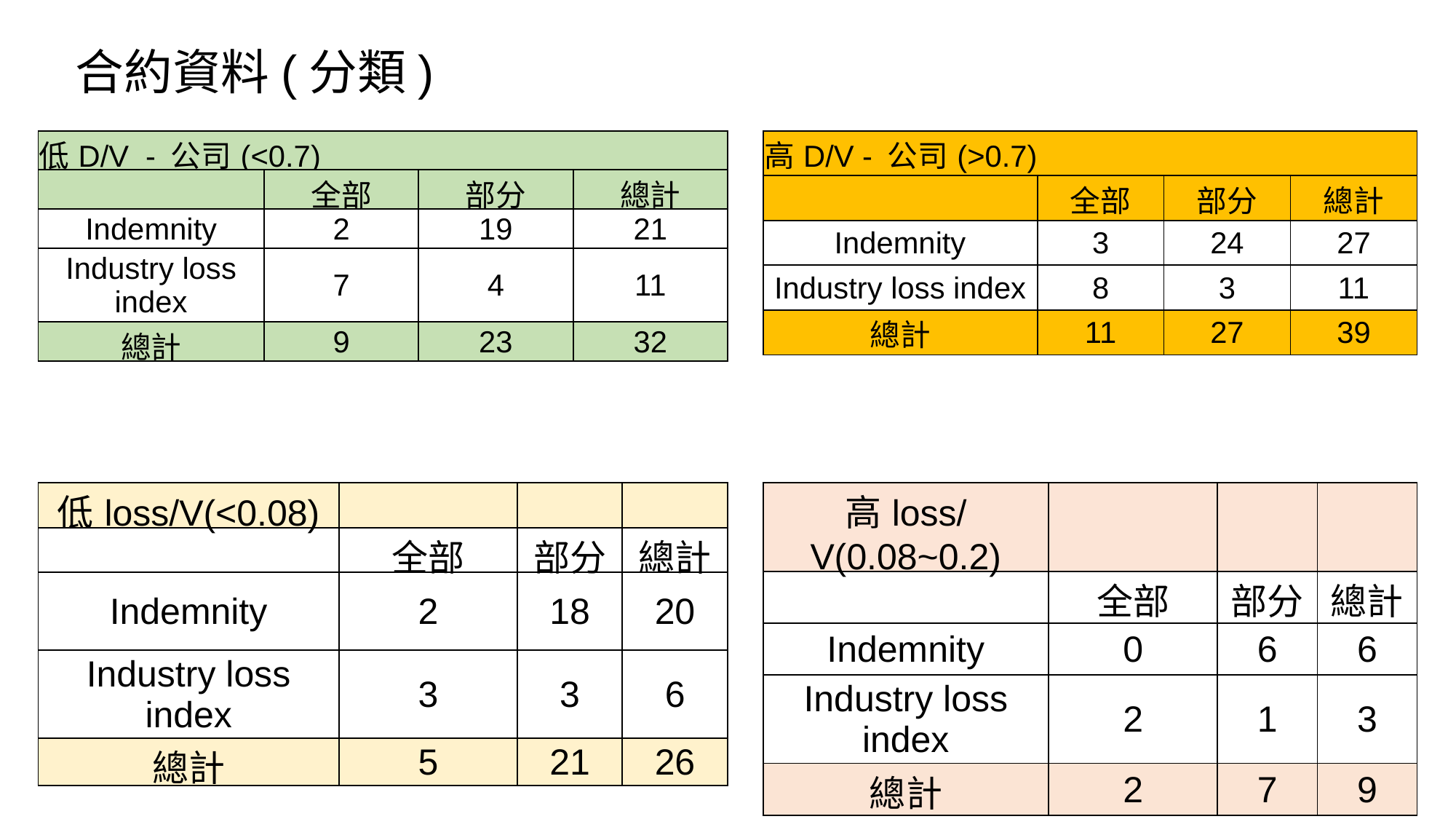

合約資料(分類)
| 高D/V - 公司(>0.7) |  |  |  |
| --- | --- | --- | --- |
|  | 全部 | 部分 | 總計 |
| Indemnity | 3 | 24 | 27 |
| Industry loss index | 8 | 3 | 11 |
| 總計 | 11 | 27 | 39 |
| 低D/V - 公司(<0.7) |  |  |  |
| --- | --- | --- | --- |
|  | 全部 | 部分 | 總計 |
| Indemnity | 2 | 19 | 21 |
| Industry loss index | 7 | 4 | 11 |
| 總計 | 9 | 23 | 32 |
| 高loss/V(0.08~0.2) |  |  |  |
| --- | --- | --- | --- |
|  | 全部 | 部分 | 總計 |
| Indemnity | 0 | 6 | 6 |
| Industry loss index | 2 | 1 | 3 |
| 總計 | 2 | 7 | 9 |
| 低loss/V(<0.08) |  |  |  |
| --- | --- | --- | --- |
|  | 全部 | 部分 | 總計 |
| Indemnity | 2 | 18 | 20 |
| Industry loss index | 3 | 3 | 6 |
| 總計 | 5 | 21 | 26 |
32